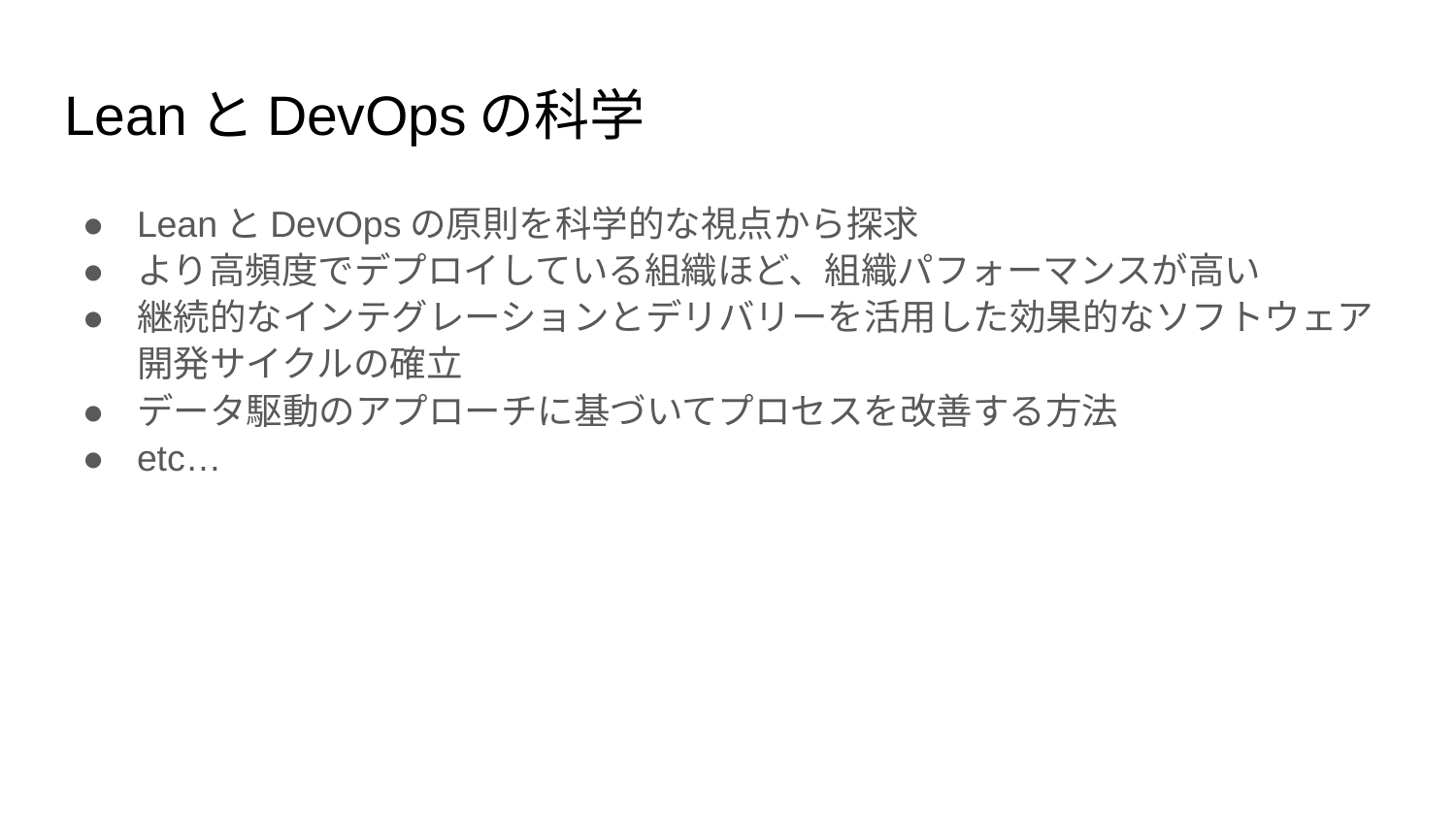

# LeanとDevOpsの科学
LeanとDevOpsの原則を科学的な視点から探求
より高頻度でデプロイしている組織ほど、組織パフォーマンスが高い
継続的なインテグレーションとデリバリーを活用した効果的なソフトウェア開発サイクルの確立
データ駆動のアプローチに基づいてプロセスを改善する方法
etc…